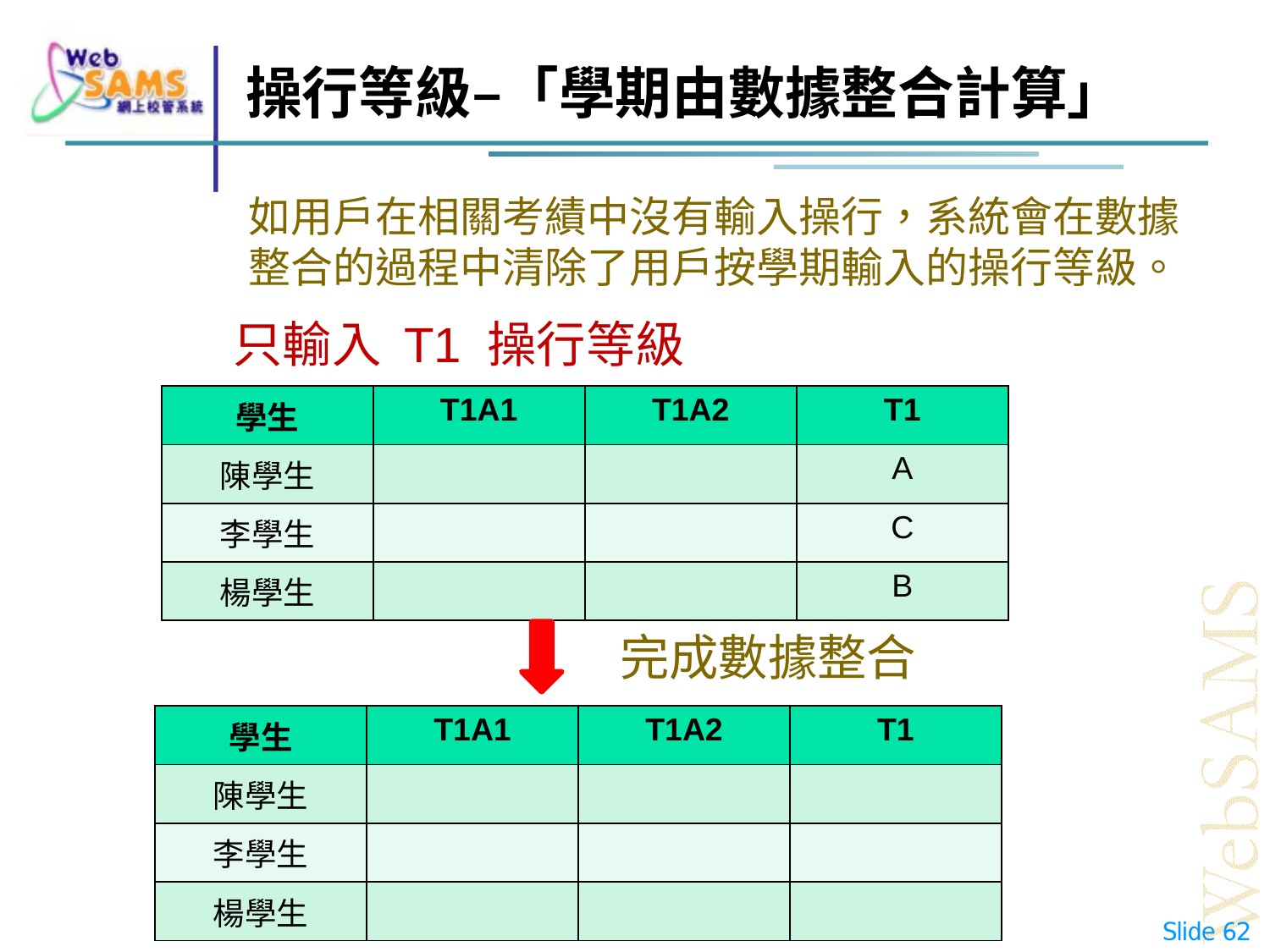

# 操行等級–「學期由數據整合計算」
如用戶在相關考績中沒有輸入操行，系統會在數據整合的過程中清除了用戶按學期輸入的操行等級。
只輸入 T1 操行等級
| 學生 | T1A1 | T1A2 | T1 |
| --- | --- | --- | --- |
| 陳學生 |  |  | A |
| 李學生 |  |  | C |
| 楊學生 |  |  | B |
完成數據整合

| 學生 | T1A1 | T1A2 | T1 |
| --- | --- | --- | --- |
| 陳學生 |  |  |  |
| 李學生 |  |  |  |
| 楊學生 |  |  |  |